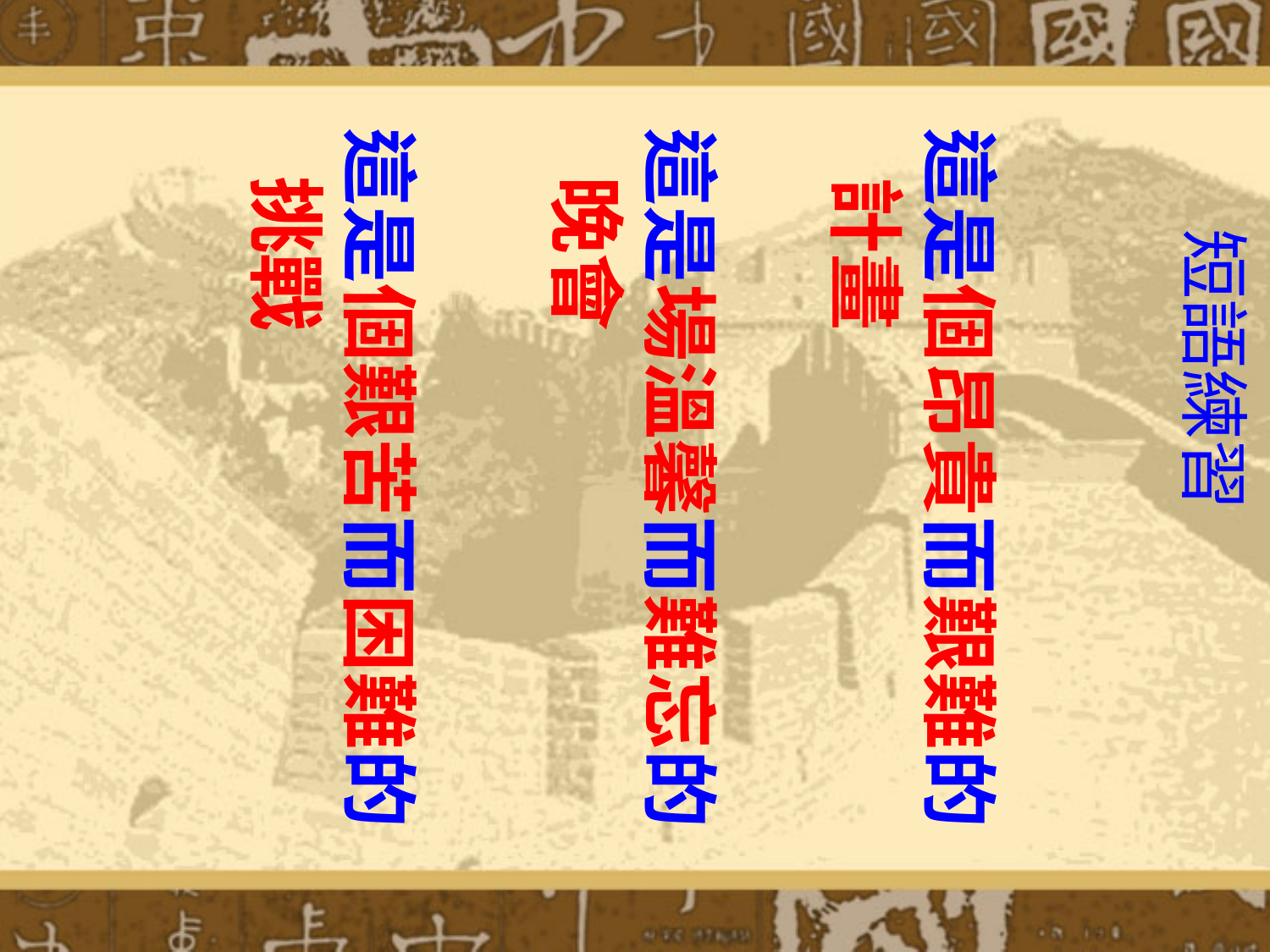

這是個昂貴而艱難的計畫
這是個艱苦而困難的挑戰
這是場溫馨而難忘的晚會
短語練習